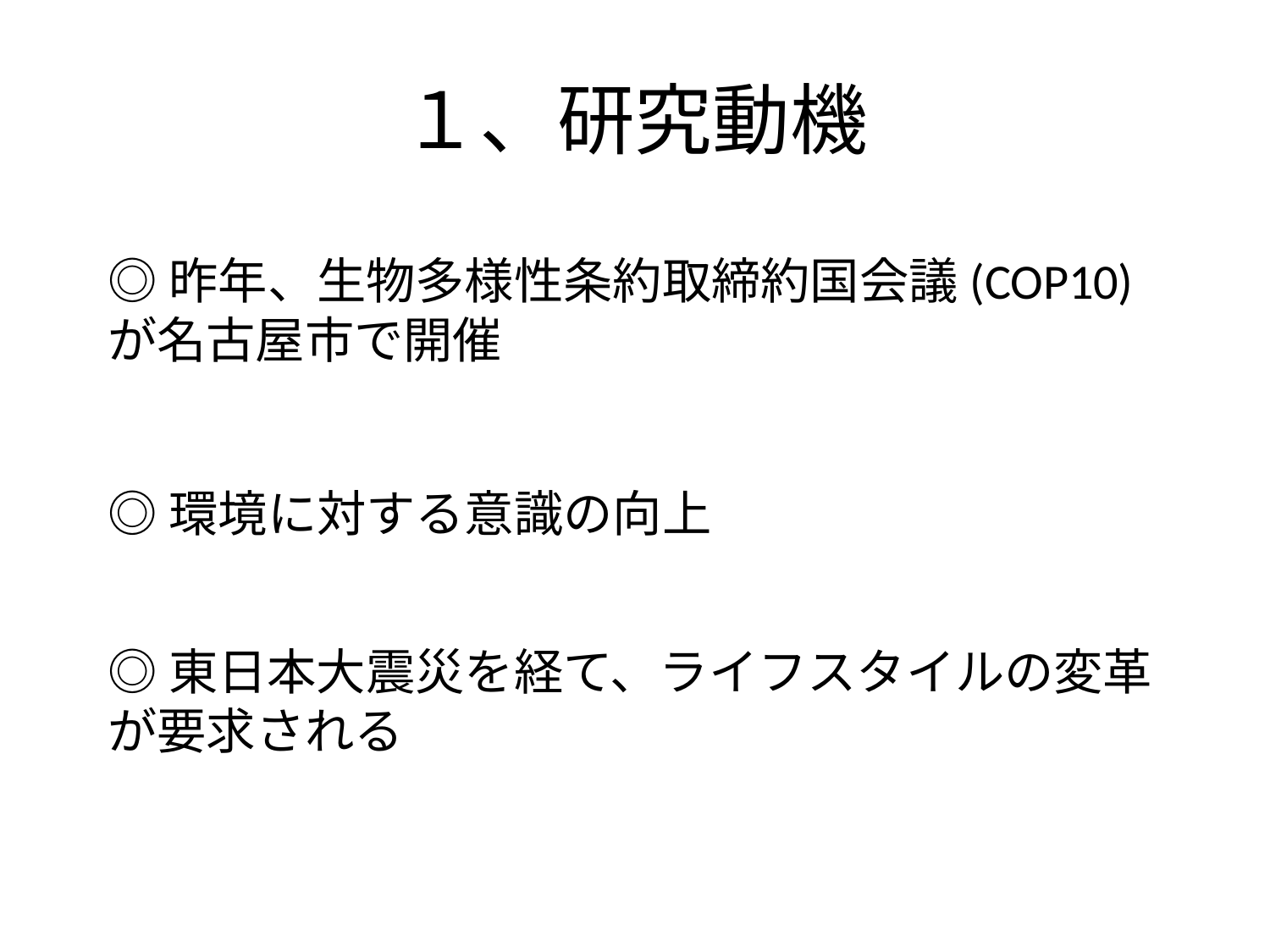

# １、研究動機
◎昨年、生物多様性条約取締約国会議(COP10)が名古屋市で開催

◎環境に対する意識の向上
◎東日本大震災を経て、ライフスタイルの変革が要求される